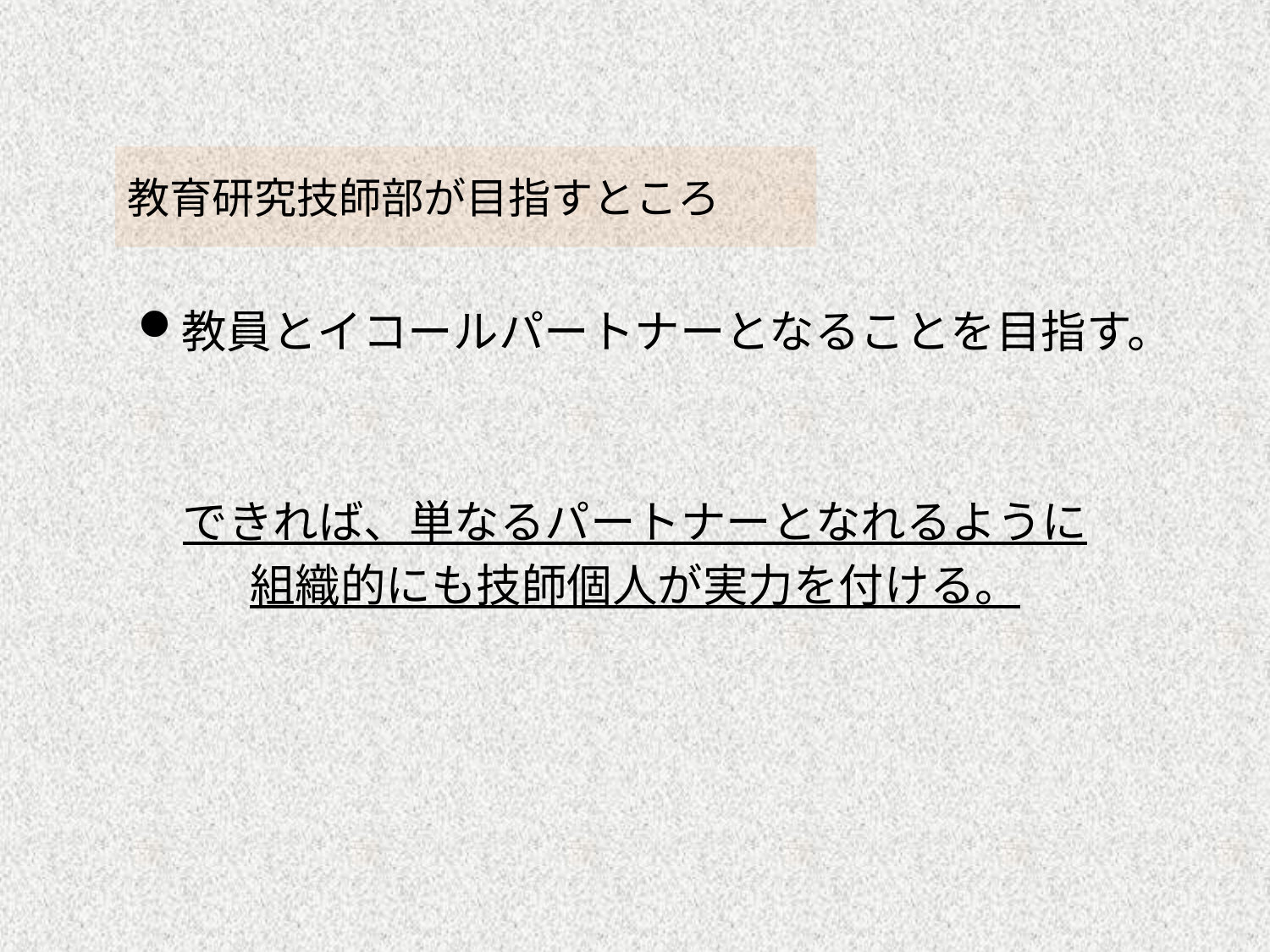

# 教育研究技師部が目指すところ
教員とイコールパートナーとなることを目指す。

できれば、単なるパートナーとなれるように
組織的にも技師個人が実力を付ける。